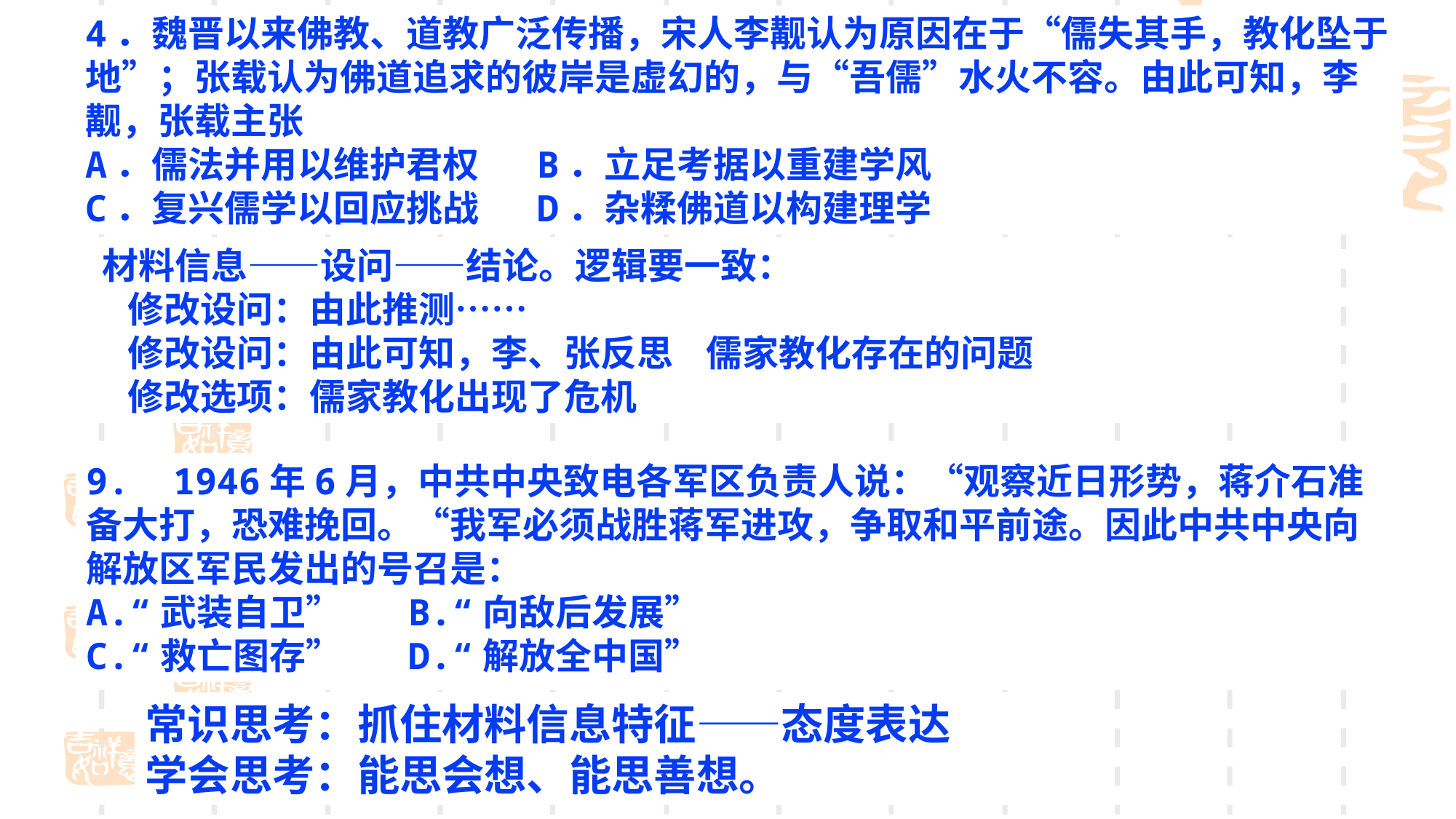

4．魏晋以来佛教、道教广泛传播，宋人李觏认为原因在于“儒失其手，教化坠于地”；张载认为佛道追求的彼岸是虚幻的，与“吾儒”水火不容。由此可知，李觏，张载主张
A．儒法并用以维护君权      B．立足考据以重建学风
C．复兴儒学以回应挑战      D．杂糅佛道以构建理学
材料信息——设问——结论。逻辑要一致：
  修改设问：由此推测……
  修改设问：由此可知，李、张反思    儒家教化存在的问题
  修改选项：儒家教化出现了危机
9.  1946年6月，中共中央致电各军区负责人说：“观察近日形势，蒋介石准备大打，恐难挽回。“我军必须战胜蒋军进攻，争取和平前途。因此中共中央向解放区军民发出的号召是：
A.“武装自卫”       B.“向敌后发展”
C.“救亡图存”       D.“解放全中国”
常识思考：抓住材料信息特征——态度表达
学会思考：能思会想、能思善想。